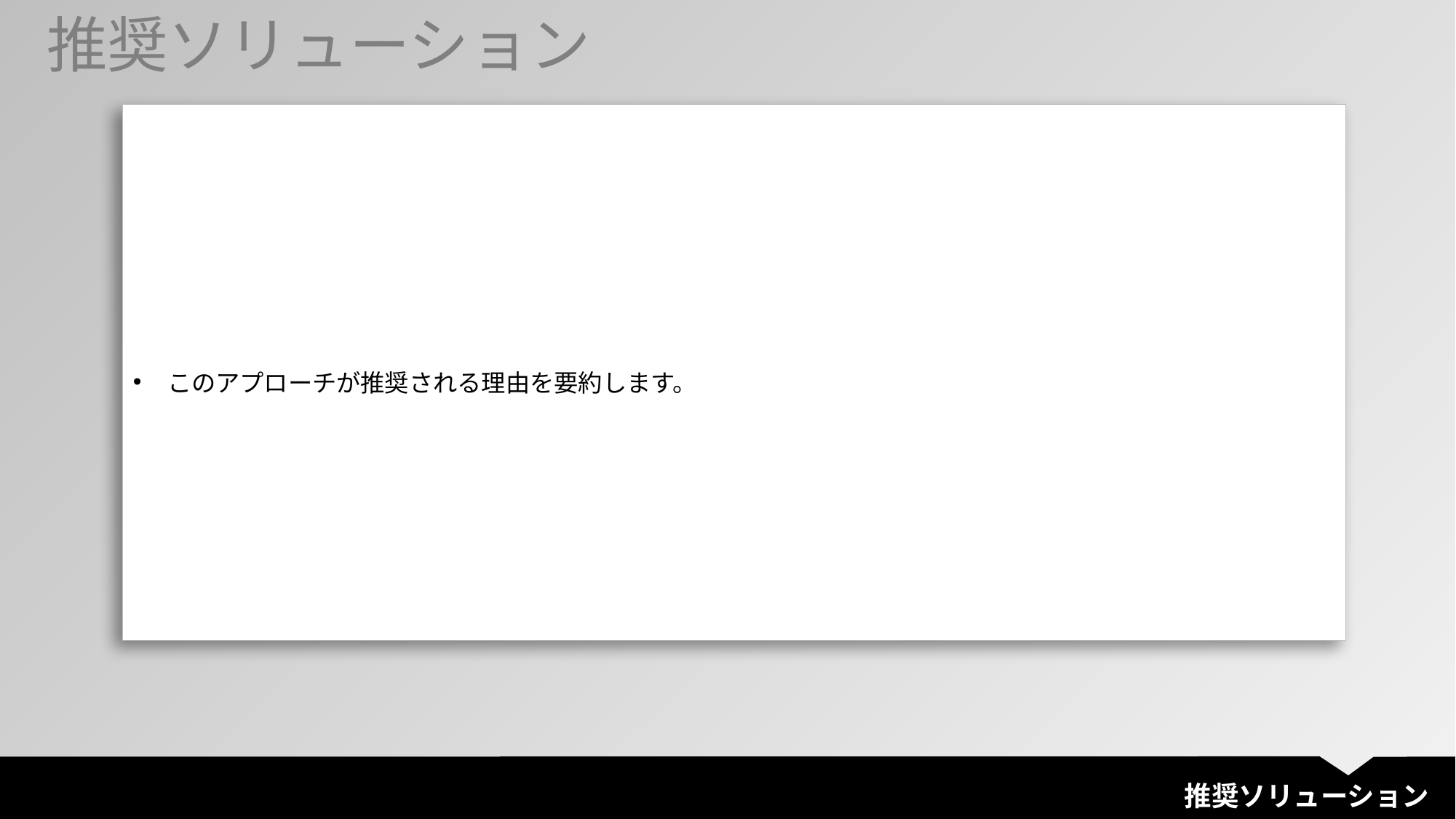

推奨ソリューション
| このアプローチが推奨される理由を要約します。 |
| --- |

推奨ソリューション